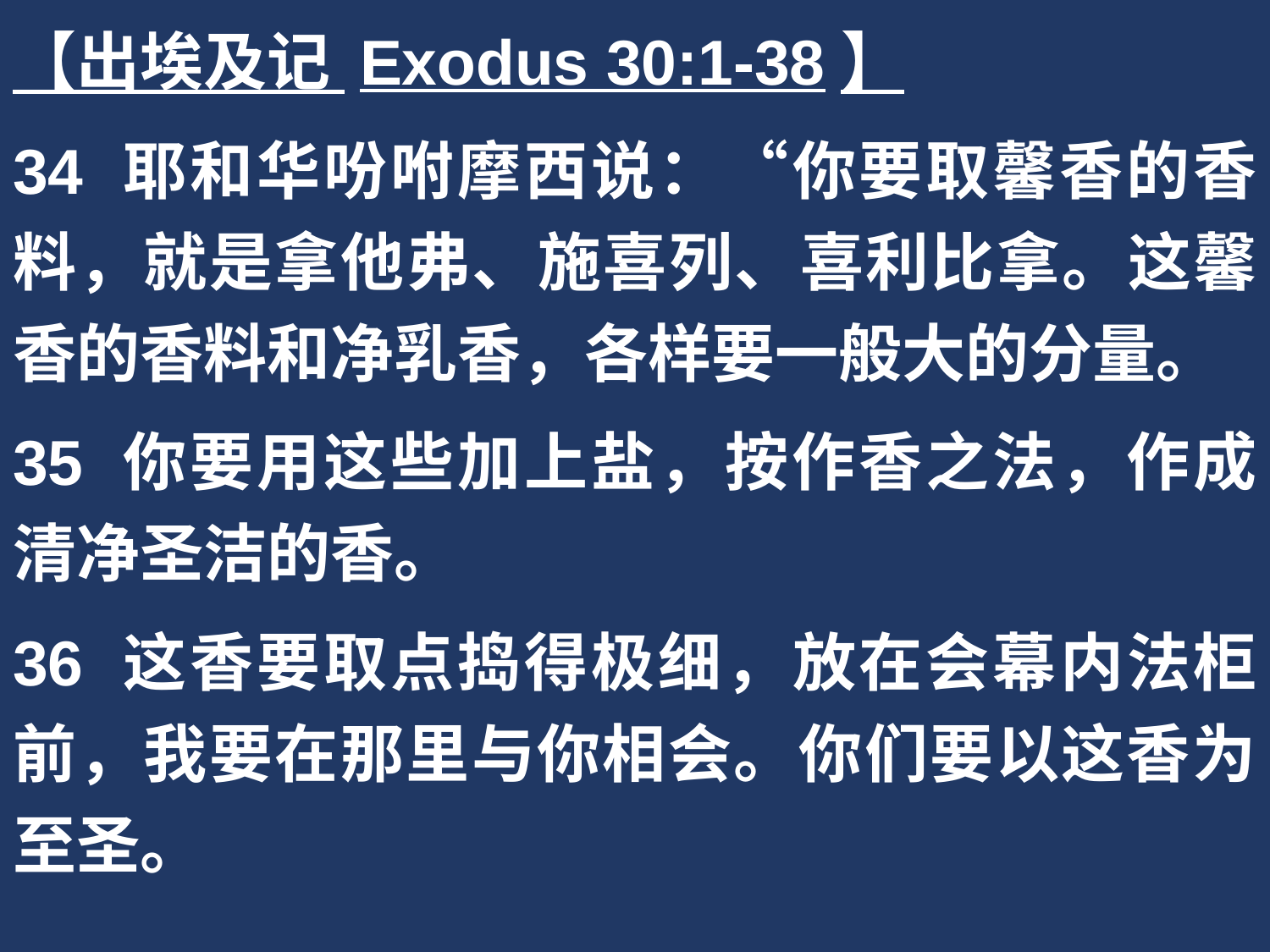

【出埃及记 Exodus 30:1-38】
34 耶和华吩咐摩西说：“你要取馨香的香料，就是拿他弗、施喜列、喜利比拿。这馨香的香料和净乳香，各样要一般大的分量。
35 你要用这些加上盐，按作香之法，作成清净圣洁的香。
36 这香要取点捣得极细，放在会幕内法柜前，我要在那里与你相会。你们要以这香为至圣。